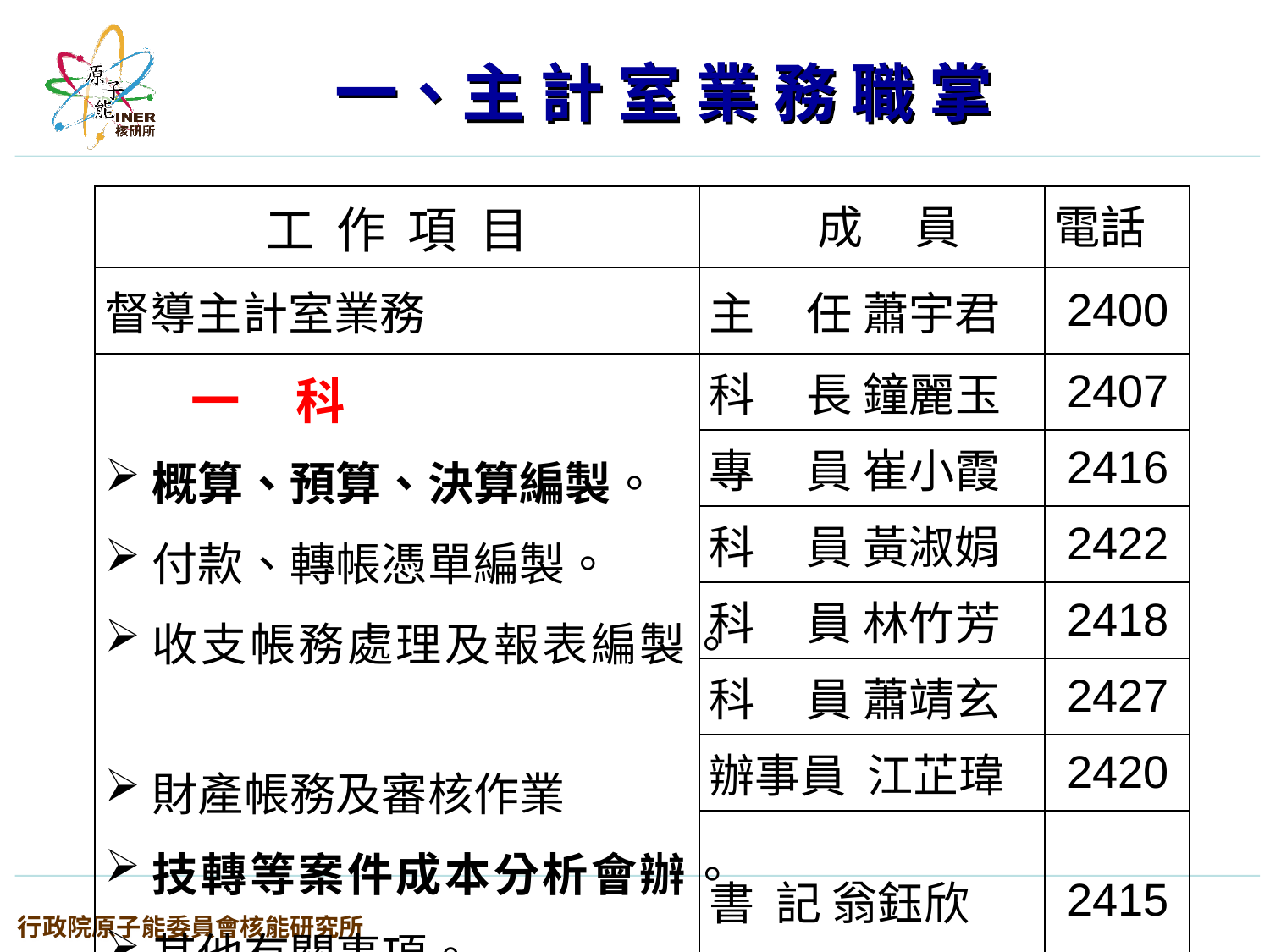

# 一、主 計 室 業 務 職 掌
| 工 作 項 目 | 成 員 | 電話 |
| --- | --- | --- |
| 督導主計室業務 | 主 任 蕭宇君 | 2400 |
| 一 科 概算、預算、決算編製。 付款、轉帳憑單編製。 收支帳務處理及報表編製。 財產帳務及審核作業 技轉等案件成本分析會辦。 其他有關事項。 | 科 長 鐘麗玉 | 2407 |
|  | 專 員 崔小霞 | 2416 |
|  | 科 員 黃淑娟 | 2422 |
|  | 科 員 林竹芳 | 2418 |
|  | 科 員 蕭靖玄 | 2427 |
|  | 辦事員 江芷瑋 | 2420 |
|  | 書 記 翁鈺欣 | 2415 |